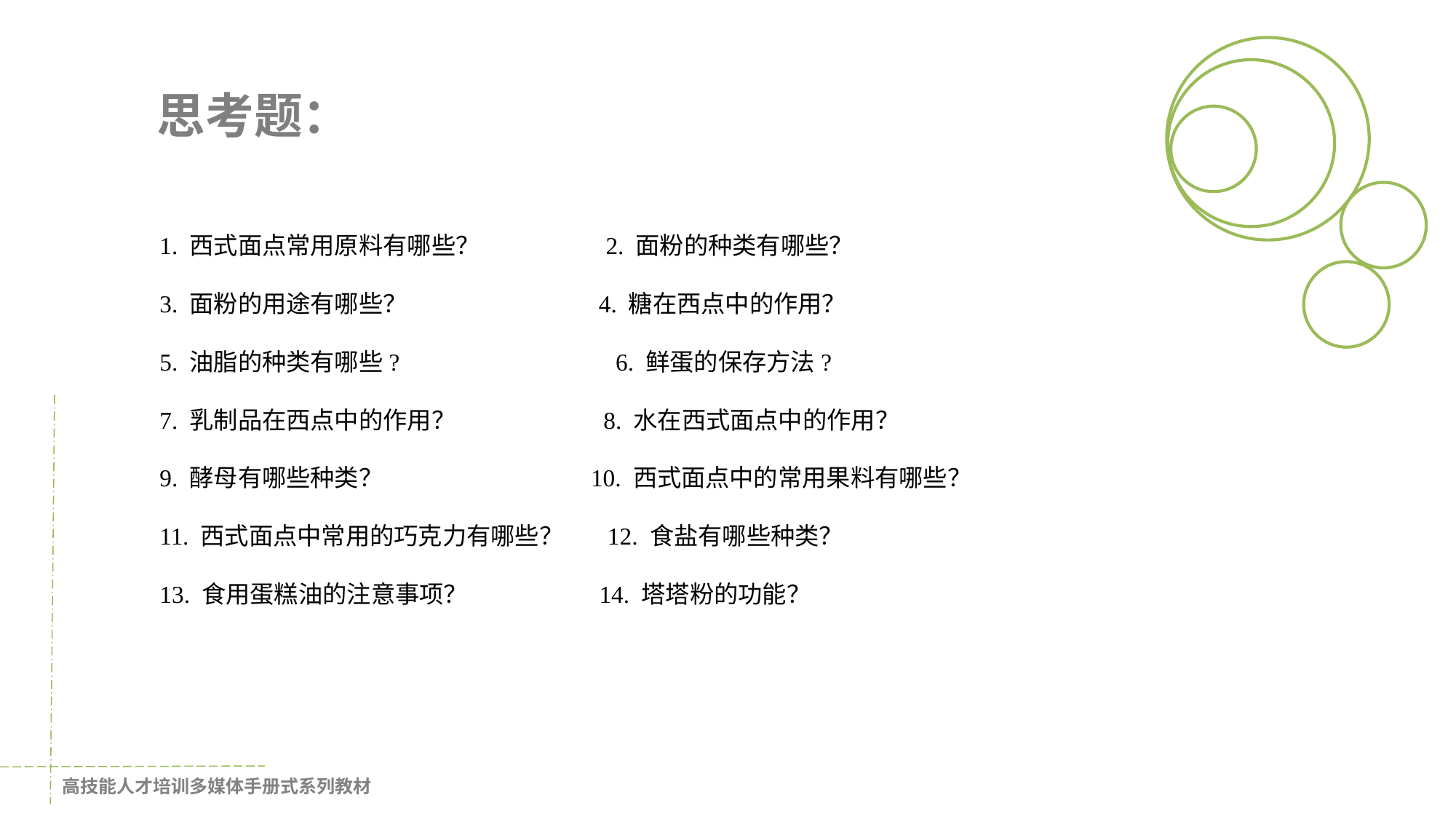

思考题：
1. 西式面点常用原料有哪些？                      2. 面粉的种类有哪些？
3. 面粉的用途有哪些？                                  4. 糖在西点中的作用？
5. 油脂的种类有哪些?                                    6. 鲜蛋的保存方法?
7. 乳制品在西点中的作用？                          8. 水在西式面点中的作用？
9. 酵母有哪些种类？                                     10. 西式面点中的常用果料有哪些？
11. 西式面点中常用的巧克力有哪些？       12. 食盐有哪些种类？
13. 食用蛋糕油的注意事项？                       14. 塔塔粉的功能？